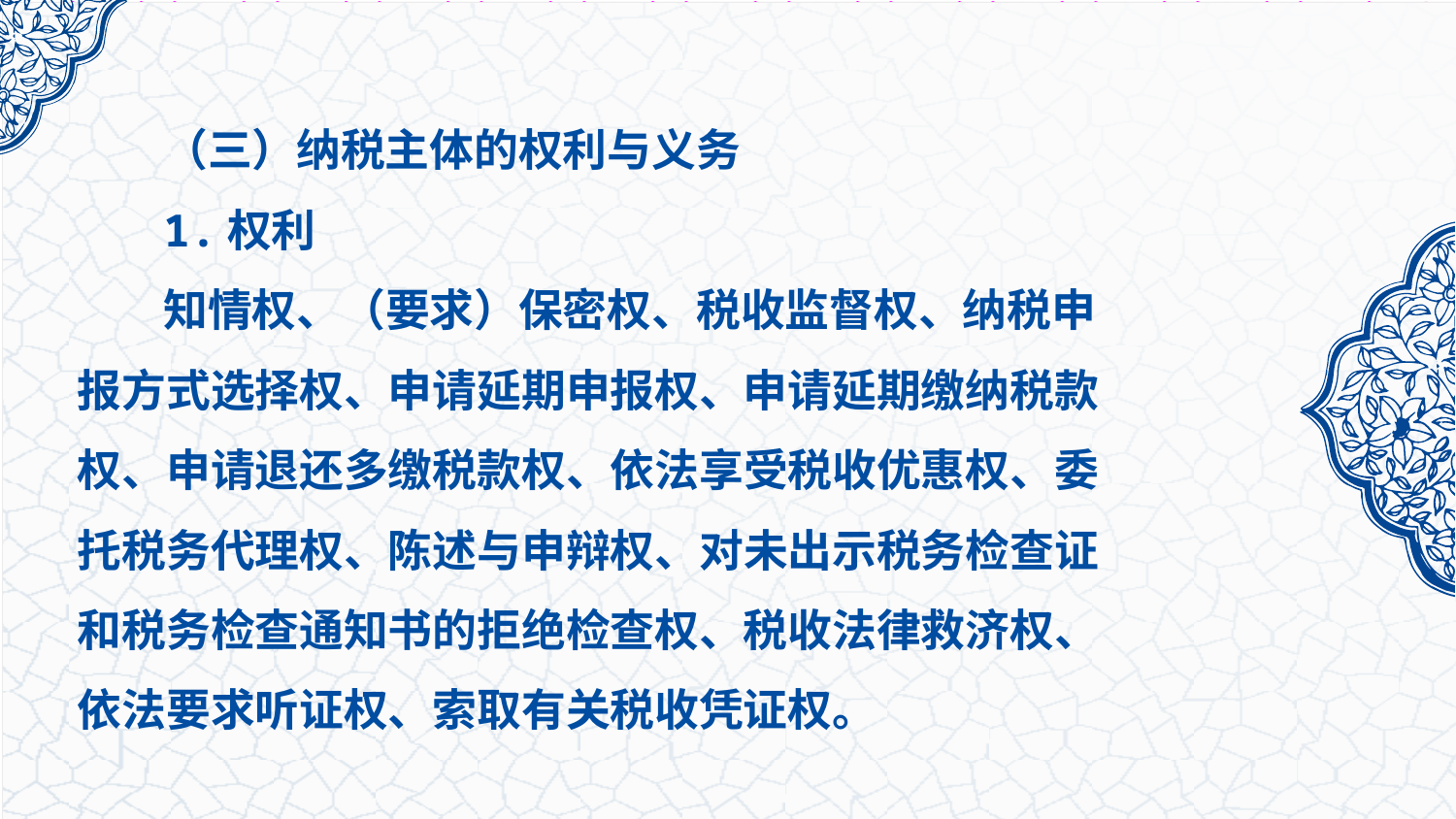

（三）纳税主体的权利与义务
1.权利
知情权、（要求）保密权、税收监督权、纳税申报方式选择权、申请延期申报权、申请延期缴纳税款权、申请退还多缴税款权、依法享受税收优惠权、委托税务代理权、陈述与申辩权、对未出示税务检查证和税务检查通知书的拒绝检查权、税收法律救济权、依法要求听证权、索取有关税收凭证权。